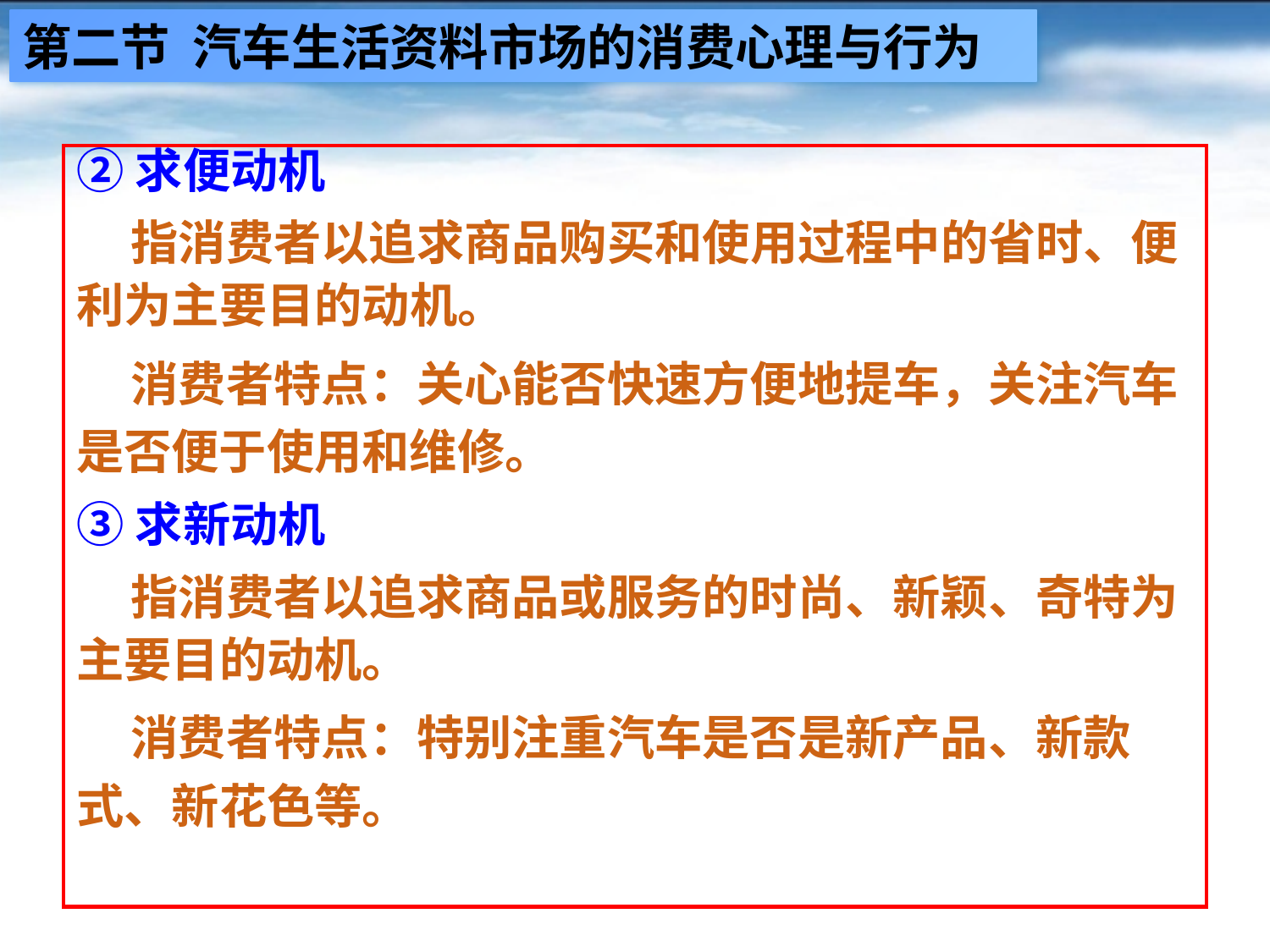

第二节  汽车生活资料市场的消费心理与行为
②求便动机
    指消费者以追求商品购买和使用过程中的省时、便利为主要目的动机。
    消费者特点：关心能否快速方便地提车，关注汽车是否便于使用和维修。
③求新动机
    指消费者以追求商品或服务的时尚、新颖、奇特为主要目的动机。
    消费者特点：特别注重汽车是否是新产品、新款式、新花色等。